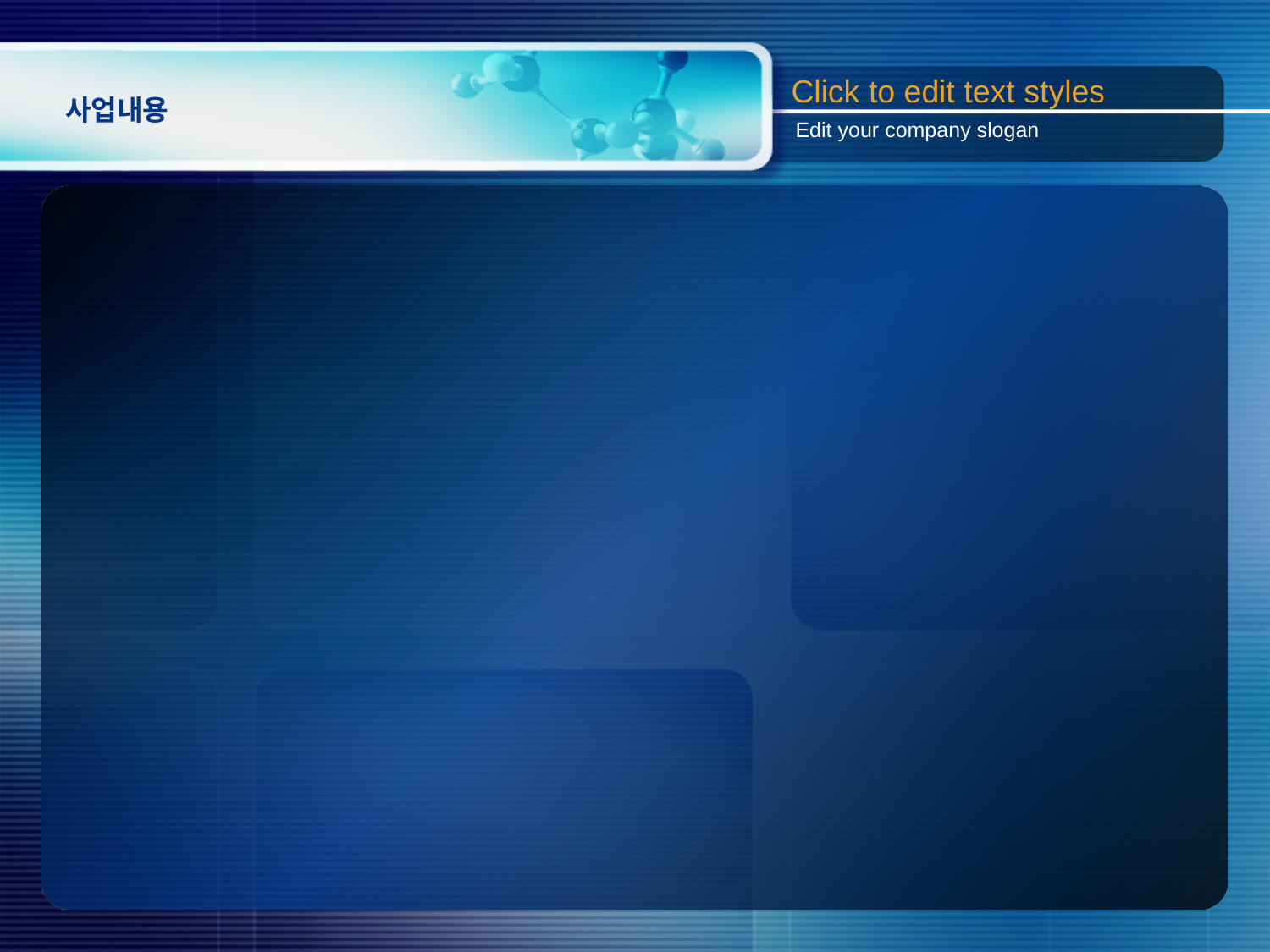

Click to edit text styles
# 사업내용
Edit your company slogan